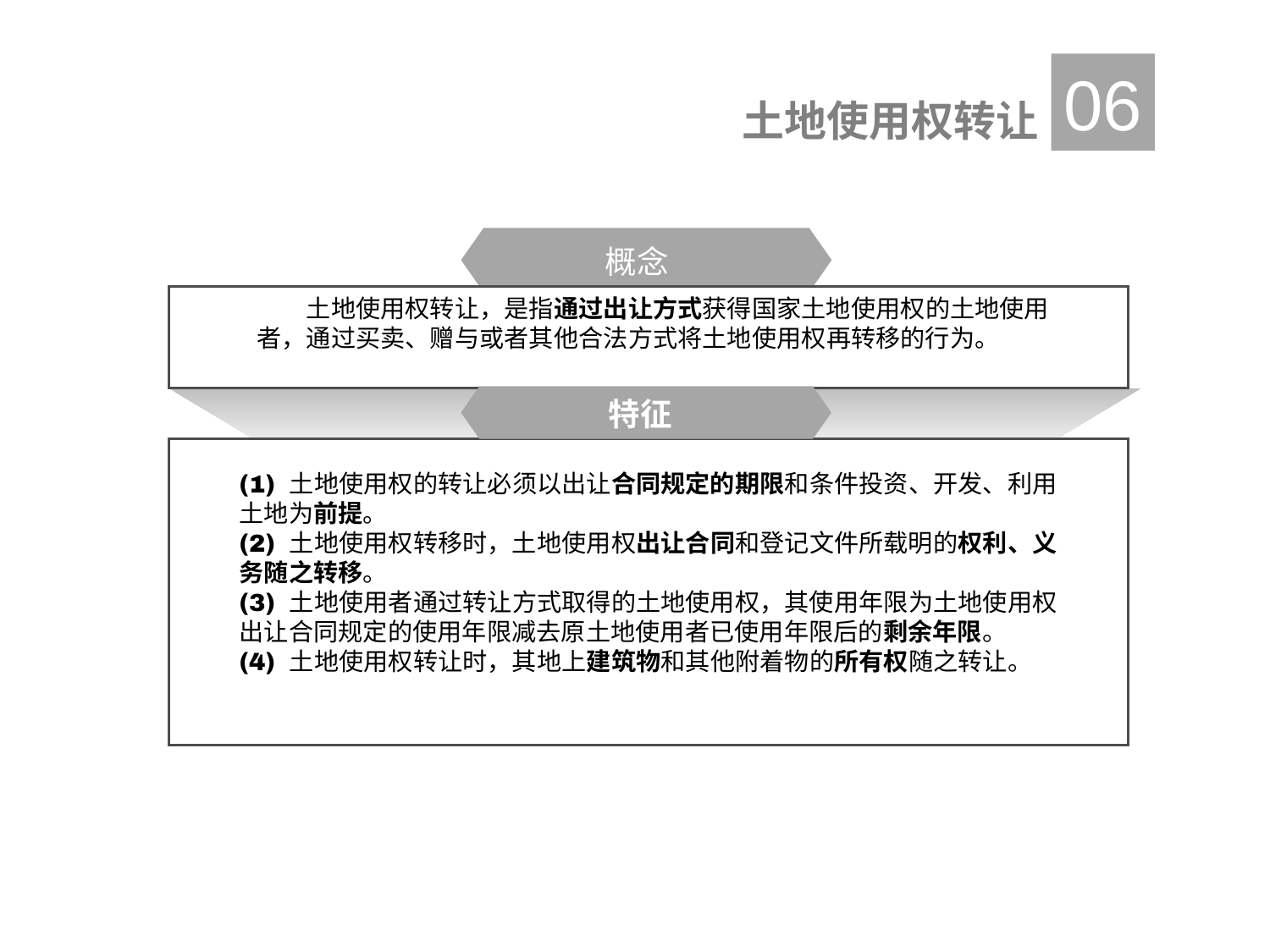

06
土地使用权转让

概念

　　土地使用权转让，是指通过出让方式获得国家土地使用权的土地使用者，通过买卖、赠与或者其他合法方式将土地使用权再转移的行为。

               特征

(1) 土地使用权的转让必须以出让合同规定的期限和条件投资、开发、利用土地为前提。
(2) 土地使用权转移时，土地使用权出让合同和登记文件所载明的权利、义务随之转移。
(3) 土地使用者通过转让方式取得的土地使用权，其使用年限为土地使用权出让合同规定的使用年限减去原土地使用者已使用年限后的剩余年限。
(4) 土地使用权转让时，其地上建筑物和其他附着物的所有权随之转让。